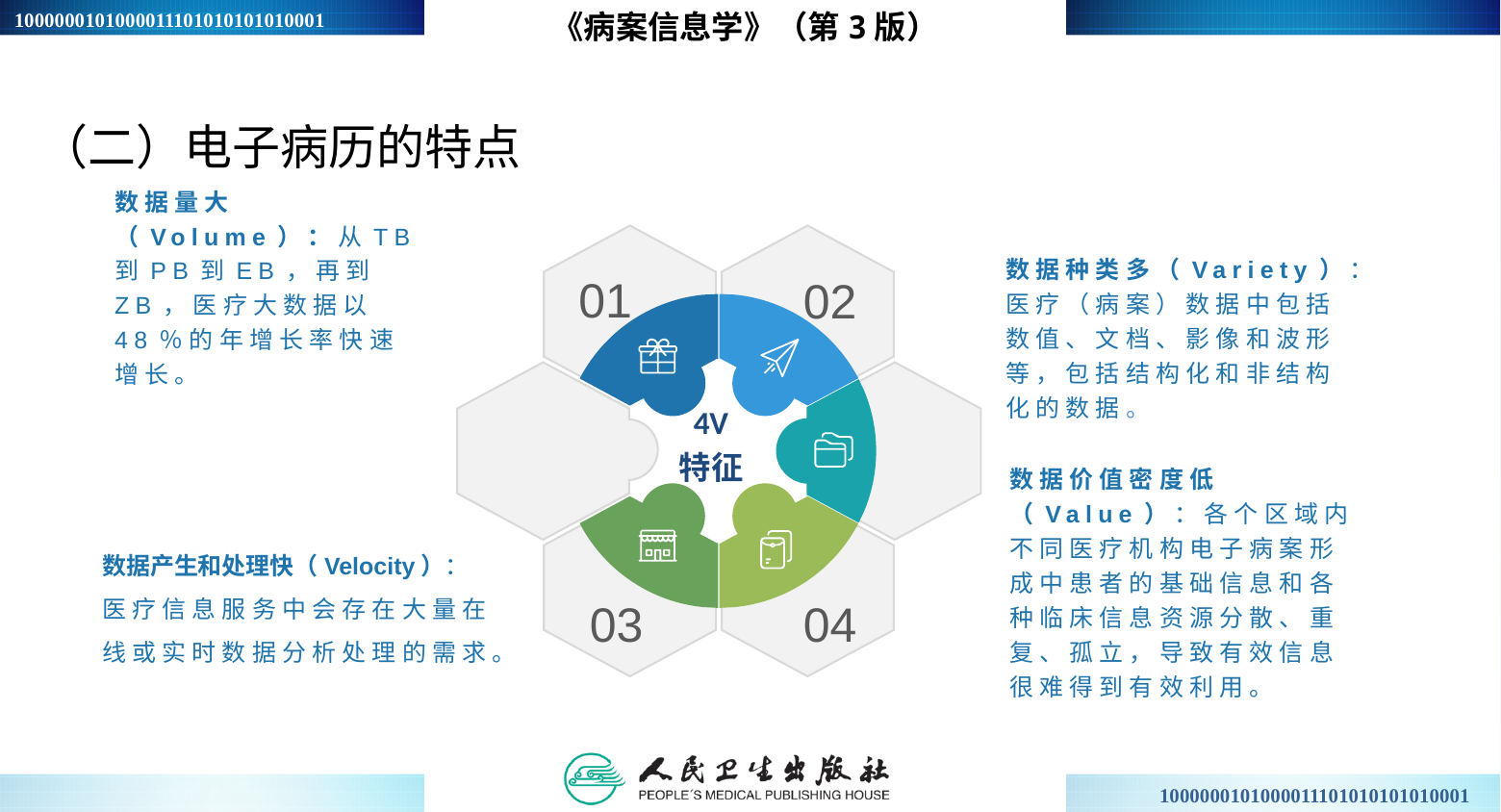

《病案信息学》（第3版）
（二）电子病历的特点

数据种类多（Variety）：医疗（病案）数据中包括数值、文档、影像和波形等，包括结构化和非结构化的数据。
01
数据量大（Volume）：从TB到PB到EB，再到ZB，医疗大数据以48％的年增长率快速增长。
02

4V
特征

数据产生和处理快（Velocity）：医疗信息服务中会存在大量在线或实时数据分析处理的需求。

03
04
数据价值密度低（Value）：各个区域内不同医疗机构电子病案形成中患者的基础信息和各种临床信息资源分散、重复、孤立，导致有效信息很难得到有效利用。